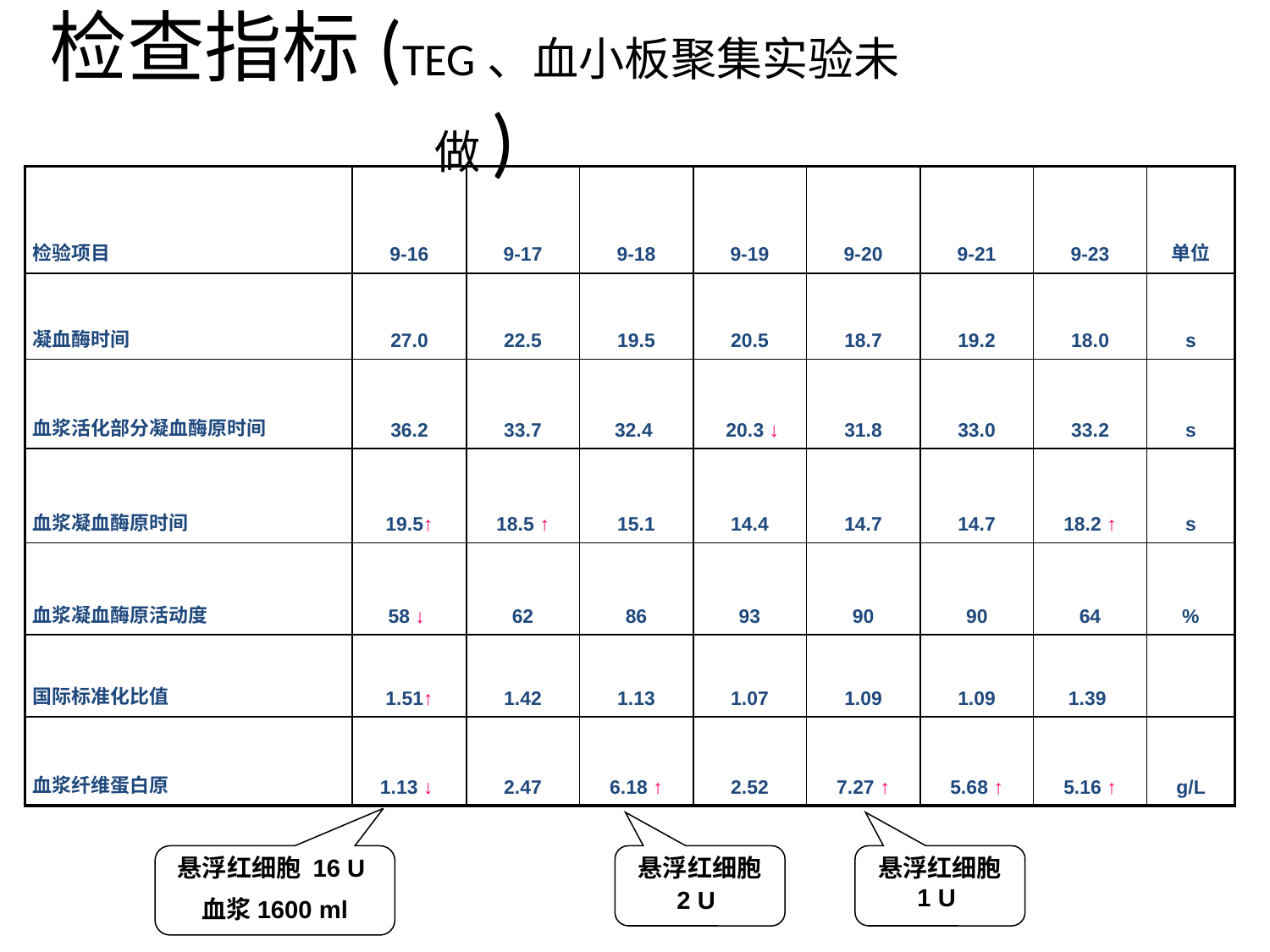

# 检查指标(TEG、血小板聚集实验未做)
| 检验项目 | 9-16 | 9-17 | 9-18 | 9-19 | 9-20 | 9-21 | 9-23 | 单位 |
| --- | --- | --- | --- | --- | --- | --- | --- | --- |
| 凝血酶时间 | 27.0 | 22.5 | 19.5 | 20.5 | 18.7 | 19.2 | 18.0 | s |
| 血浆活化部分凝血酶原时间 | 36.2 | 33.7 | 32.4 | 20.3 ↓ | 31.8 | 33.0 | 33.2 | s |
| 血浆凝血酶原时间 | 19.5↑ | 18.5 ↑ | 15.1 | 14.4 | 14.7 | 14.7 | 18.2 ↑ | s |
| 血浆凝血酶原活动度 | 58 ↓ | 62 | 86 | 93 | 90 | 90 | 64 | % |
| 国际标准化比值 | 1.51↑ | 1.42 | 1.13 | 1.07 | 1.09 | 1.09 | 1.39 |  |
| 血浆纤维蛋白原 | 1.13 ↓ | 2.47 | 6.18 ↑ | 2.52 | 7.27 ↑ | 5.68 ↑ | 5.16 ↑ | g/L |

悬浮红细胞 16 U
血浆1600 ml

悬浮红细胞 2 U

悬浮红细胞 1 U